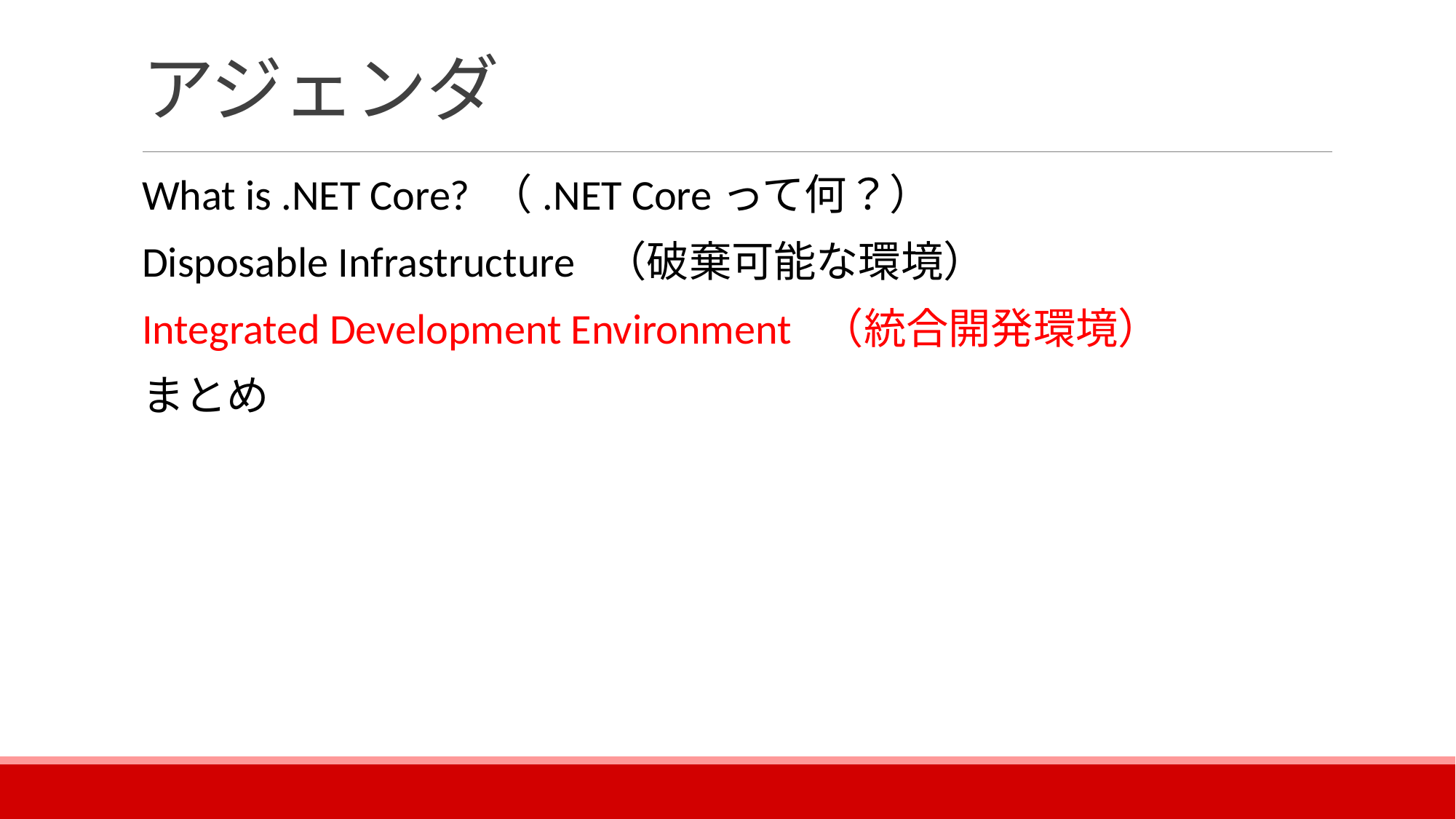

# アジェンダ
What is .NET Core? （.NET Coreって何？）
Disposable Infrastructure  （破棄可能な環境）
Integrated Development Environment  （統合開発環境）
まとめ